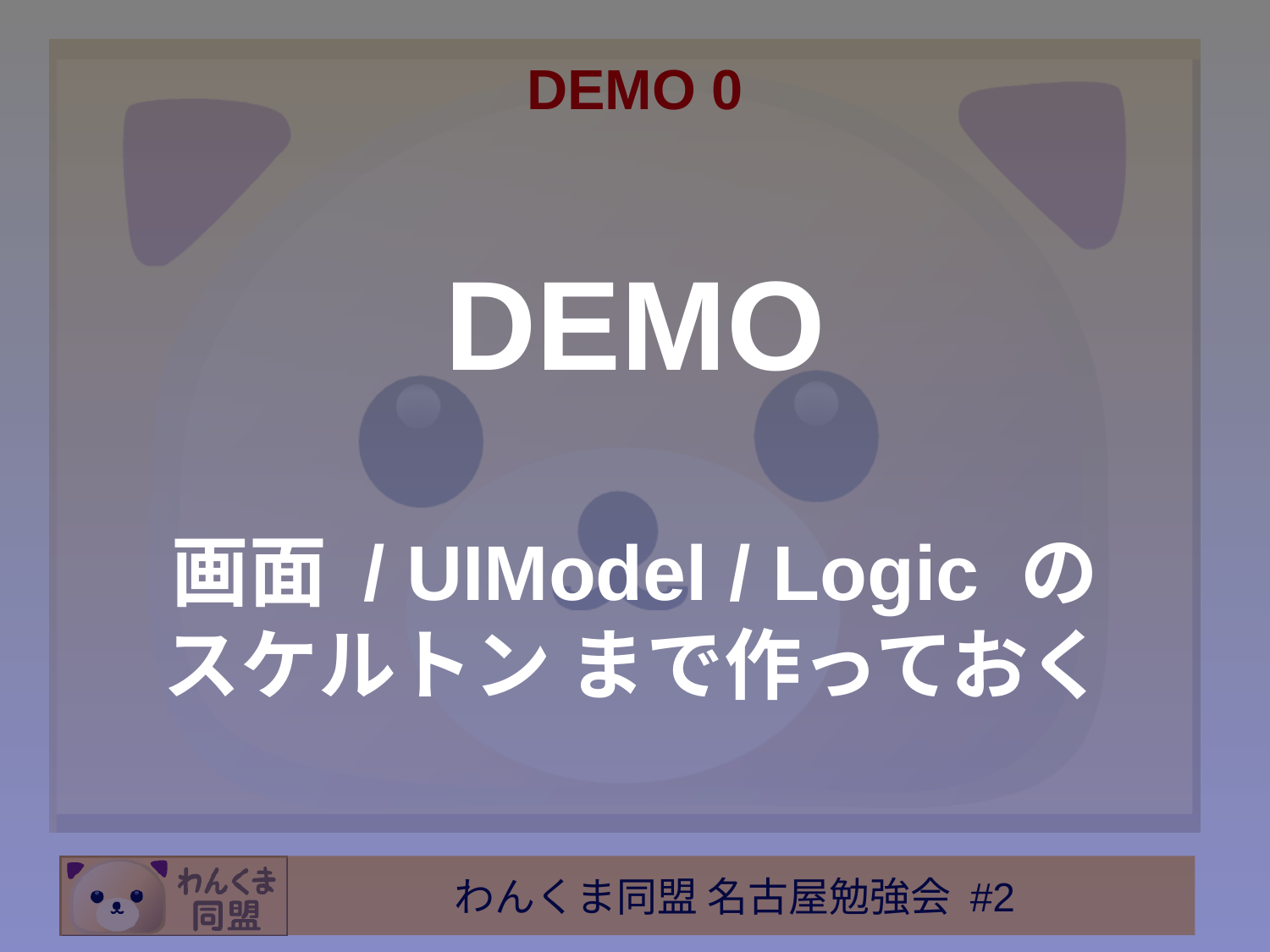

DEMO 0
DEMO

画面 / UIModel / Logic の
スケルトン まで作っておく